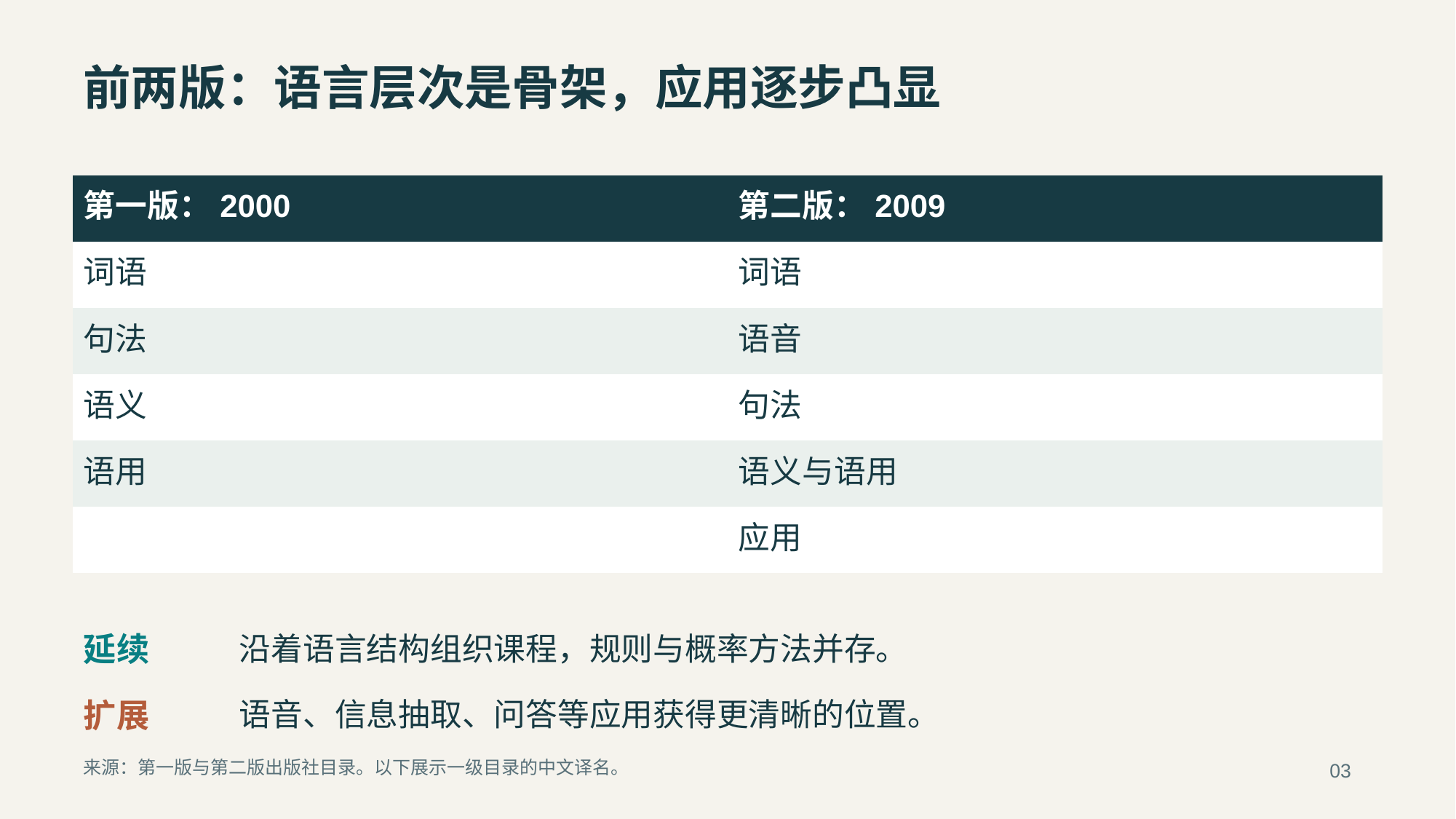

前两版：语言层次是骨架，应用逐步凸显
| 第一版：2000 | 第二版：2009 |
| --- | --- |
| 词语 | 词语 |
| 句法 | 语音 |
| 语义 | 句法 |
| 语用 | 语义与语用 |
|  | 应用 |
延续
沿着语言结构组织课程，规则与概率方法并存。
扩展
语音、信息抽取、问答等应用获得更清晰的位置。
来源：第一版与第二版出版社目录。以下展示一级目录的中文译名。
03